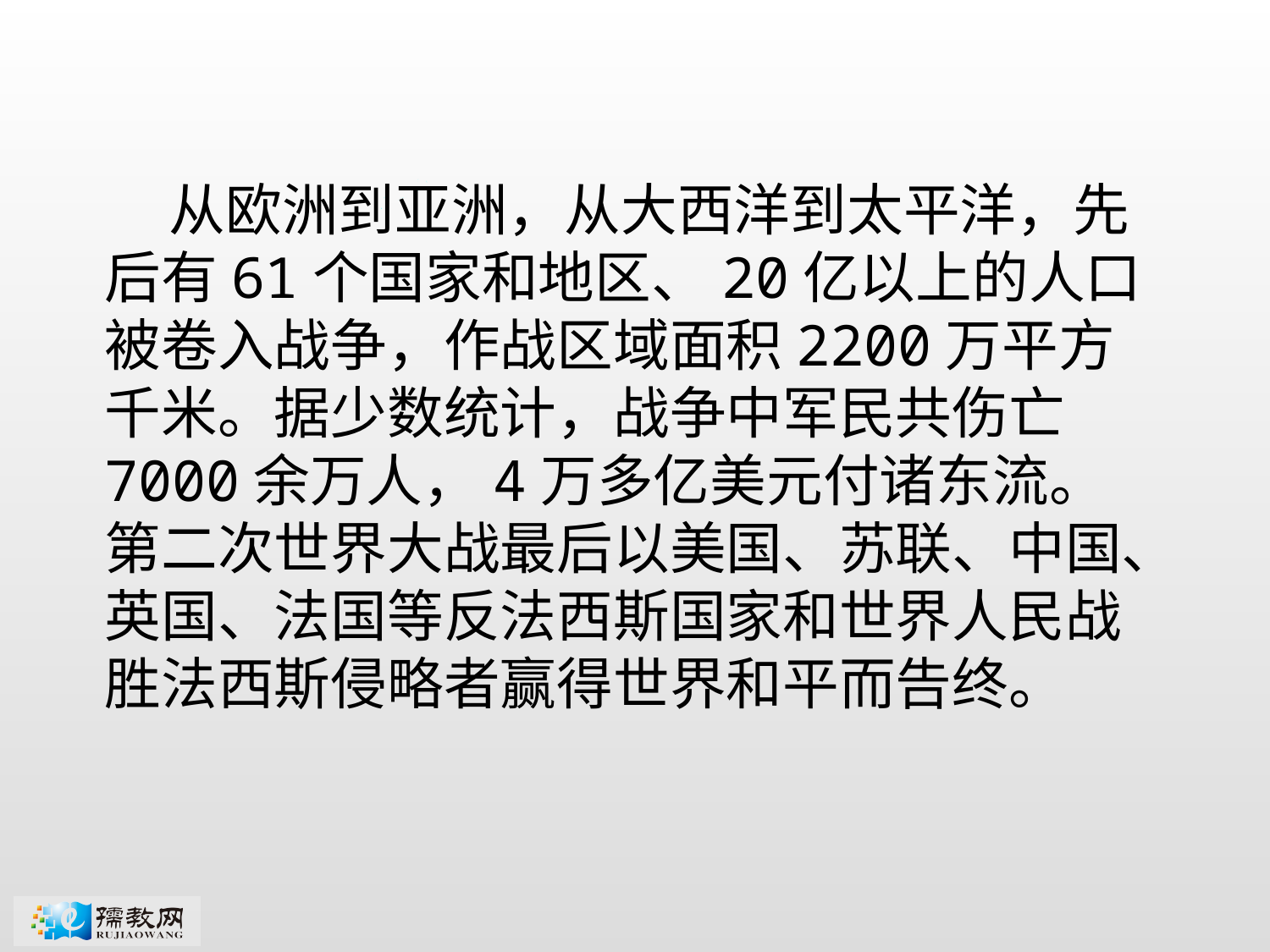

从欧洲到亚洲，从大西洋到太平洋，先后有61个国家和地区、20亿以上的人口被卷入战争，作战区域面积2200万平方千米。据少数统计，战争中军民共伤亡7000余万人，4万多亿美元付诸东流。第二次世界大战最后以美国、苏联、中国、英国、法国等反法西斯国家和世界人民战胜法西斯侵略者赢得世界和平而告终。